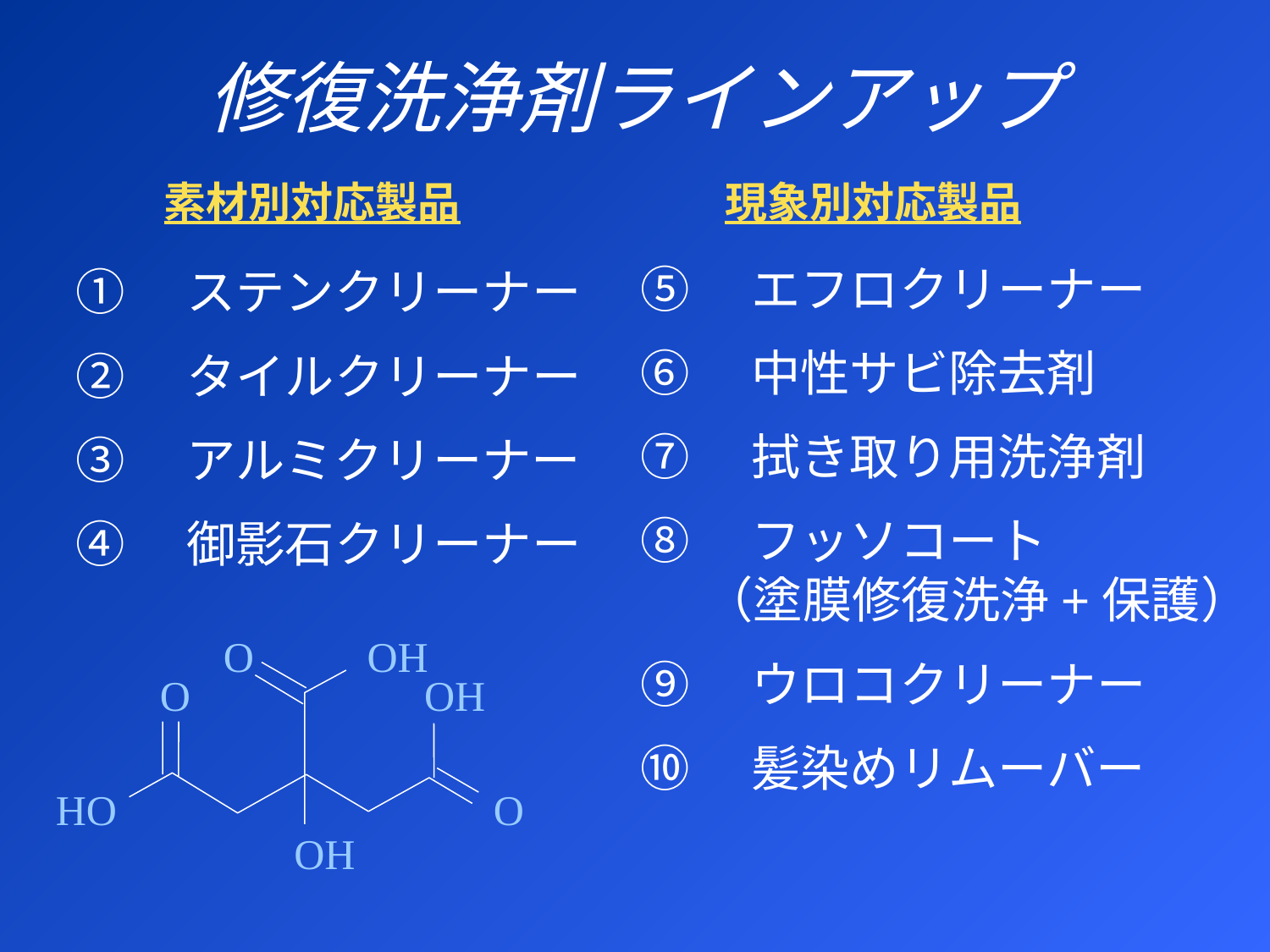

# 修復洗浄剤ラインアップ
素材別対応製品
現象別対応製品
⑤　エフロクリーナー
⑥　中性サビ除去剤
⑦　拭き取り用洗浄剤
⑧　フッソコート
（塗膜修復洗浄+保護）
⑨　ウロコクリーナー
⑩　髪染めリムーバー
①　ステンクリーナー
②　タイルクリーナー
③　アルミクリーナー
④　御影石クリーナー
O
OH
O

OH
HO
O
OH